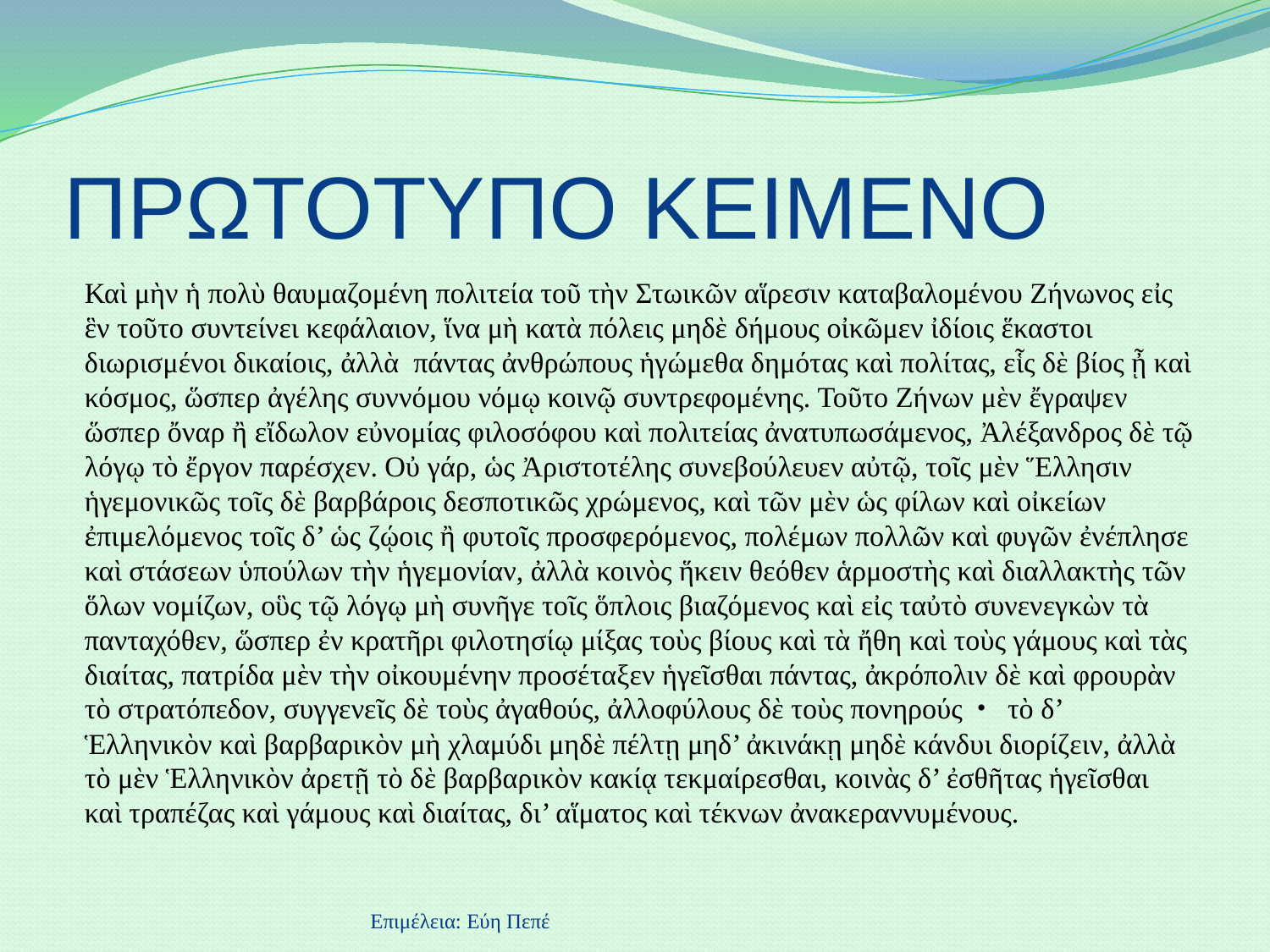

# ΠΡΩΤΟΤΥΠΟ ΚΕΙΜΕΝΟ
Καὶ μὴν ἡ πολὺ θαυμαζομένη πολιτεία τοῦ τὴν Στωικῶν αἵρεσιν καταβαλομένου Ζήνωνος εἰς ἓν τοῦτο συντείνει κεφάλαιον, ἵνα μὴ κατὰ πόλεις μηδὲ δήμους οἰκῶμεν ἰδίοις ἕκαστοι διωρισμένοι δικαίοις, ἀλλὰ  πάντας ἀνθρώπους ἡγώμεθα δημότας καὶ πολίτας, εἷς δὲ βίος ᾖ καὶ κόσμος, ὥσπερ ἀγέλης συννόμου νόμῳ κοινῷ συντρεφομένης. Τοῦτο Ζήνων μὲν ἔγραψεν ὥσπερ ὄναρ ἢ εἴδωλον εὐνομίας φιλοσόφου καὶ πολιτείας ἀνατυπωσάμενος, Ἀλέξανδρος δὲ τῷ λόγῳ τὸ ἔργον παρέσχεν. Οὐ γάρ, ὡς Ἀριστοτέλης συνεβούλευεν αὐτῷ, τοῖς μὲν Ἕλλησιν ἡγεμονικῶς τοῖς δὲ βαρβάροις δεσποτικῶς χρώμενος, καὶ τῶν μὲν ὡς φίλων καὶ οἰκείων ἐπιμελόμενος τοῖς δ’ ὡς ζῴοις ἢ φυτοῖς προσφερόμενος, πολέμων πολλῶν καὶ φυγῶν ἐνέπλησε καὶ στάσεων ὑπούλων τὴν ἡγεμονίαν, ἀλλὰ κοινὸς ἥκειν θεόθεν ἁρμοστὴς καὶ διαλλακτὴς τῶν ὅλων νομίζων, οὓς τῷ λόγῳ μὴ συνῆγε τοῖς ὅπλοις βιαζόμενος καὶ εἰς ταὐτὸ συνενεγκὼν τὰ πανταχόθεν, ὥσπερ ἐν κρατῆρι φιλοτησίῳ μίξας τοὺς βίους καὶ τὰ ἤθη καὶ τοὺς γάμους καὶ τὰς διαίτας, πατρίδα μὲν τὴν οἰκουμένην προσέταξεν ἡγεῖσθαι πάντας, ἀκρόπολιν δὲ καὶ φρουρὰν τὸ στρατόπεδον, συγγενεῖς δὲ τοὺς ἀγαθούς, ἀλλοφύλους δὲ τοὺς πονηρούς・ τὸ δ’ Ἑλληνικὸν καὶ βαρβαρικὸν μὴ χλαμύδι μηδὲ πέλτῃ μηδ’ ἀκινάκῃ μηδὲ κάνδυι διορίζειν, ἀλλὰ τὸ μὲν Ἑλληνικὸν ἀρετῇ τὸ δὲ βαρβαρικὸν κακίᾳ τεκμαίρεσθαι, κοινὰς δ’ ἐσθῆτας ἡγεῖσθαι καὶ τραπέζας καὶ γάμους καὶ διαίτας, δι’ αἵματος καὶ τέκνων ἀνακεραννυμένους.
Επιμέλεια: Εύη Πεπέ